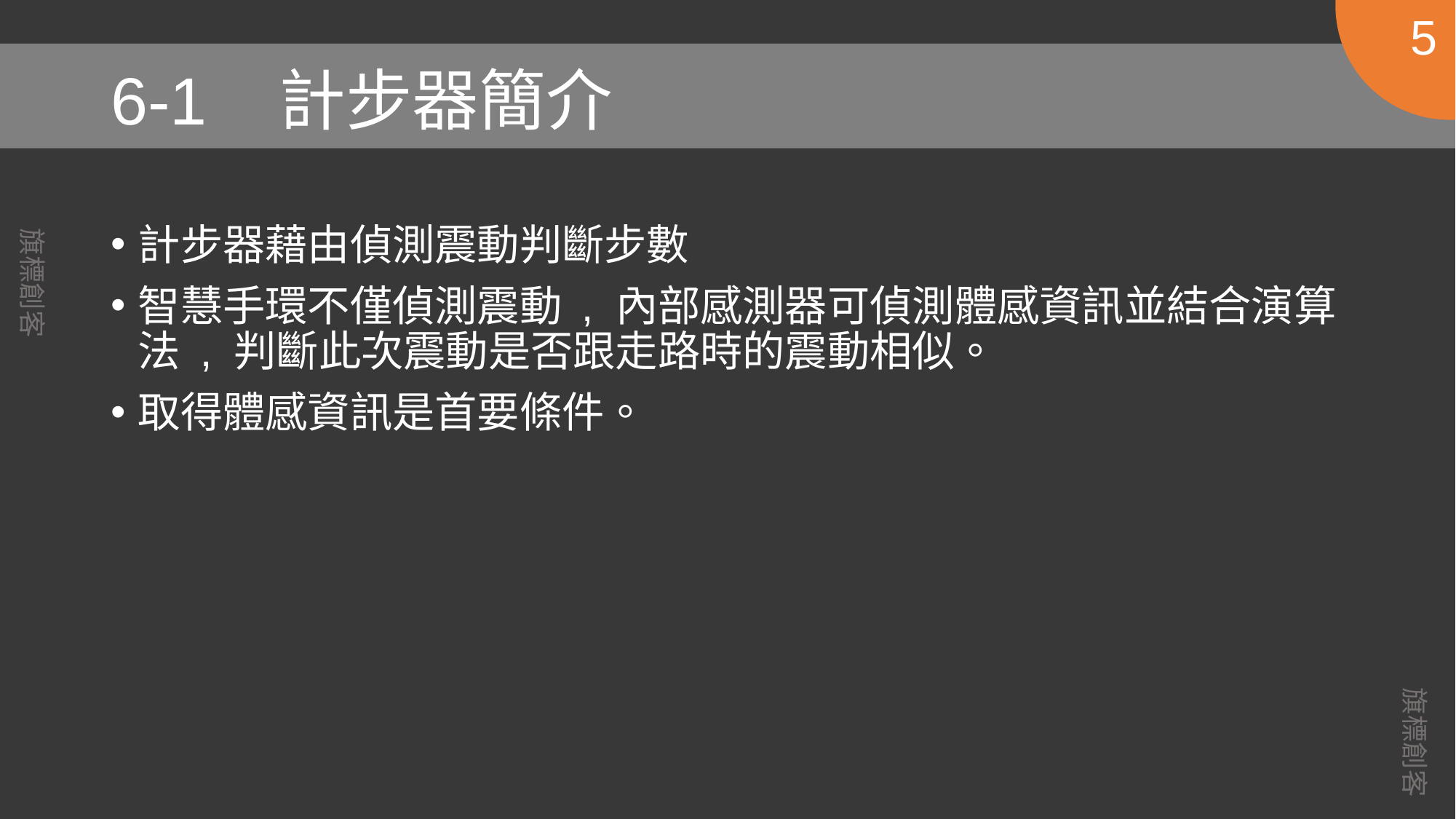

5
# 6-1   計步器簡介
計步器藉由偵測震動判斷步數
智慧手環不僅偵測震動 , 內部感測器可偵測體感資訊並結合演算法 , 判斷此次震動是否跟走路時的震動相似。
取得體感資訊是首要條件。